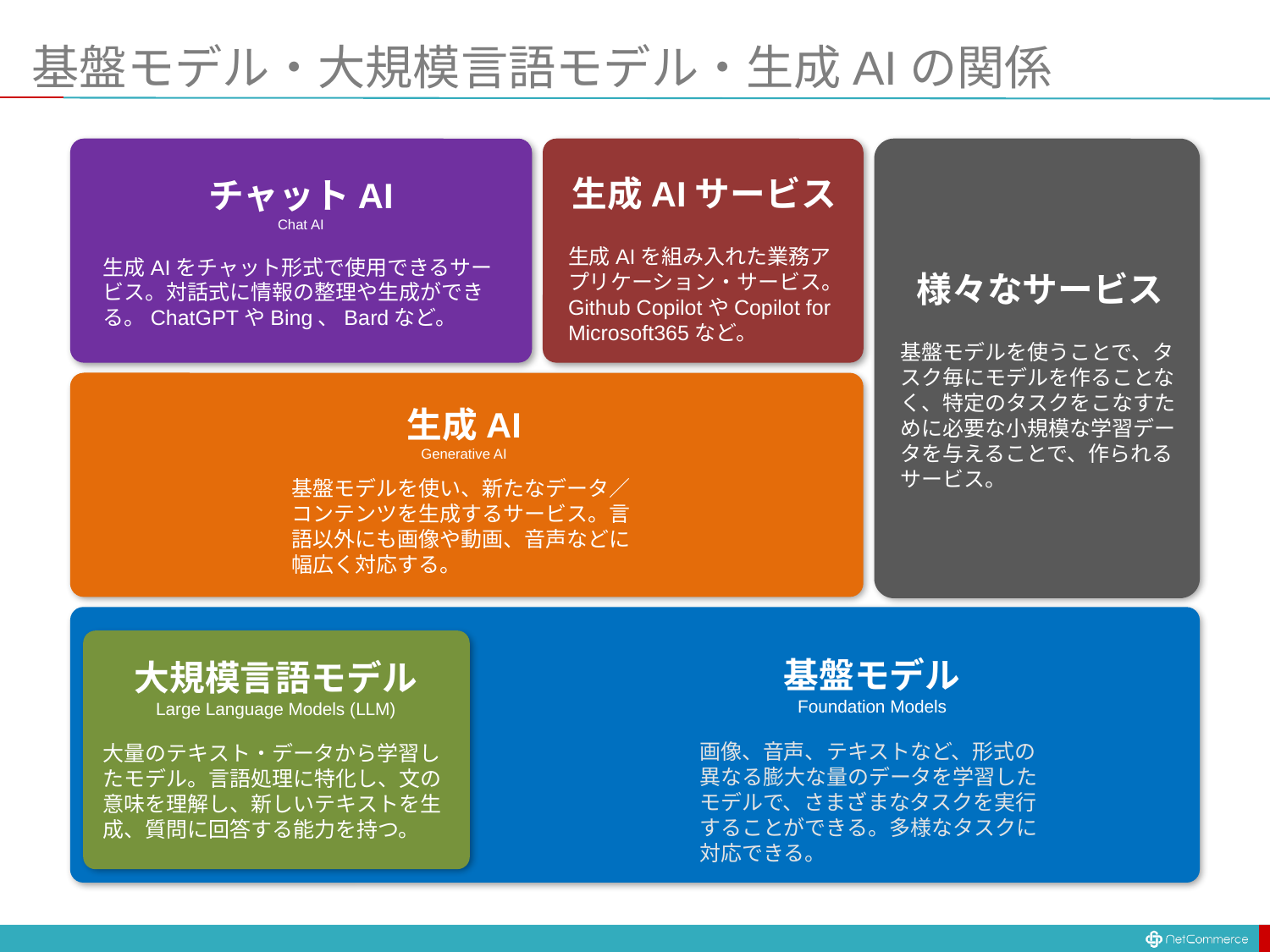

# 基盤モデル・大規模言語モデル・生成AIの関係

チャットAI
Chat AI
生成AIをチャット形式で使用できるサービス。対話式に情報の整理や生成ができる。ChatGPTやBing、Bardなど。

生成AIサービス
生成AIを組み入れた業務アプリケーション・サービス。Github CopilotやCopilot for Microsoft365など。

様々なサービス
基盤モデルを使うことで、タスク毎にモデルを作ることなく、特定のタスクをこなすために必要な小規模な学習データを与えることで、作られるサービス。

生成AI
Generative AI
基盤モデルを使い、新たなデータ／コンテンツを生成するサービス。言語以外にも画像や動画、音声などに幅広く対応する。

基盤モデル
Foundation Models
大規模言語モデル
Large Language Models (LLM)
画像、音声、テキストなど、形式の異なる膨大な量のデータを学習したモデルで、さまざまなタスクを実行することができる。多様なタスクに対応できる。
大量のテキスト・データから学習したモデル。言語処理に特化し、文の意味を理解し、新しいテキストを生成、質問に回答する能力を持つ。